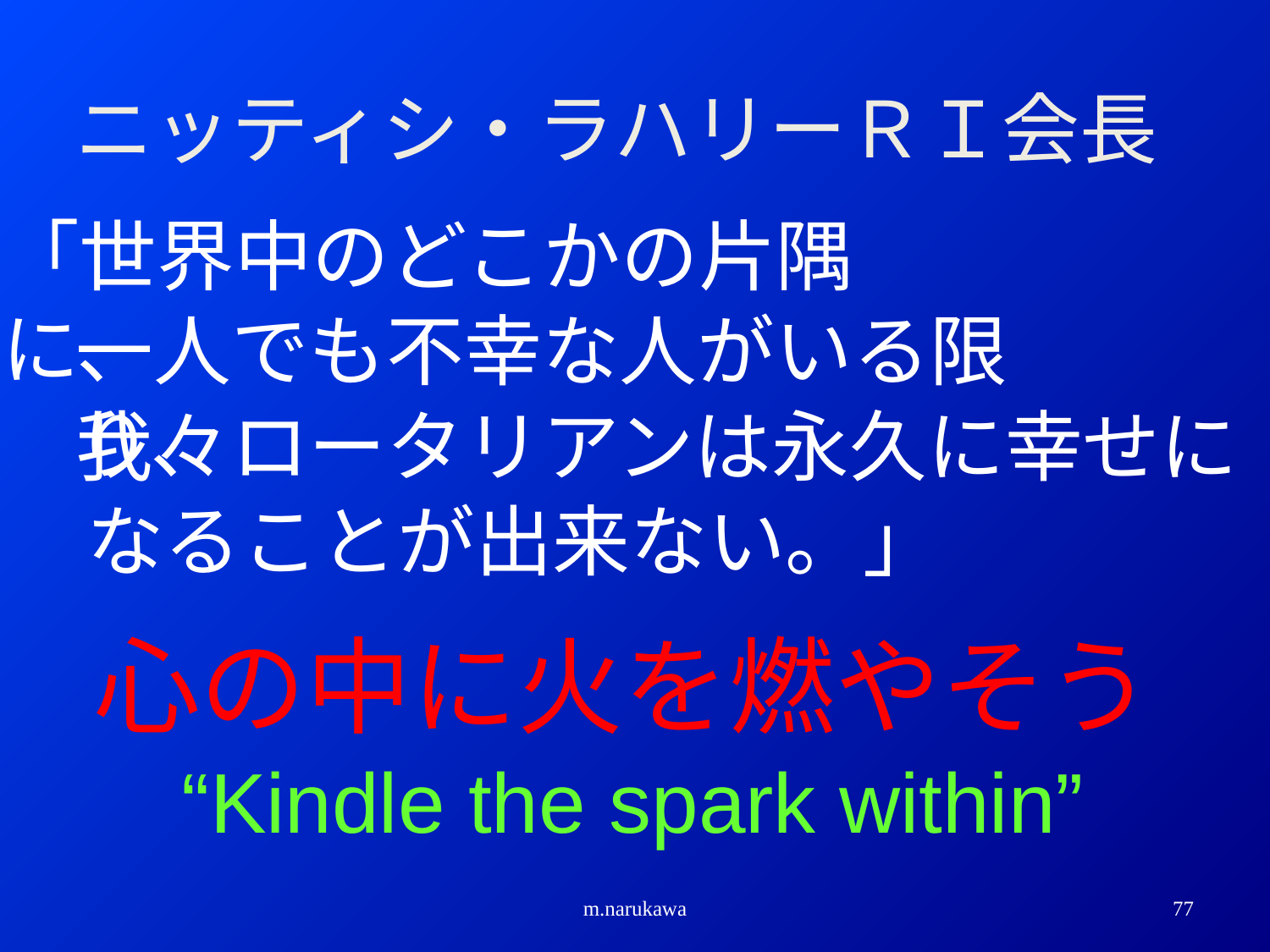

ニッティシ・ラハリーＲＩ会長
「世界中のどこかの片隅に、
一人でも不幸な人がいる限り、
我々ロータリアンは永久に幸せに
なることが出来ない。」
心の中に火を燃やそう
“Kindle the spark within”
m.narukawa
77